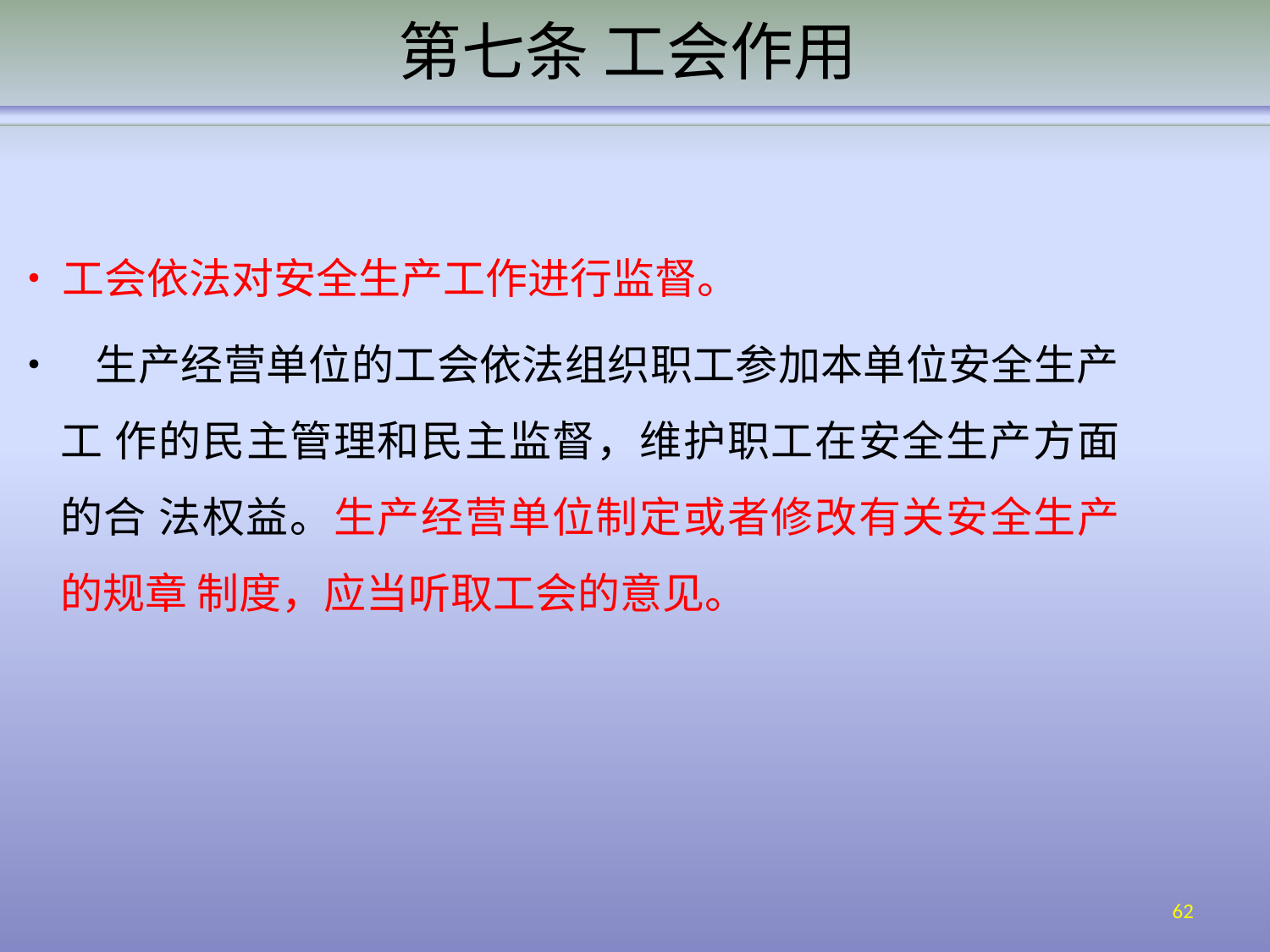

# 第七条 工会作用
•	工会依法对安全生产工作进行监督。
•   生产经营单位的工会依法组织职工参加本单位安全生产工 作的民主管理和民主监督，维护职工在安全生产方面的合 法权益。生产经营单位制定或者修改有关安全生产的规章 制度，应当听取工会的意见。
62